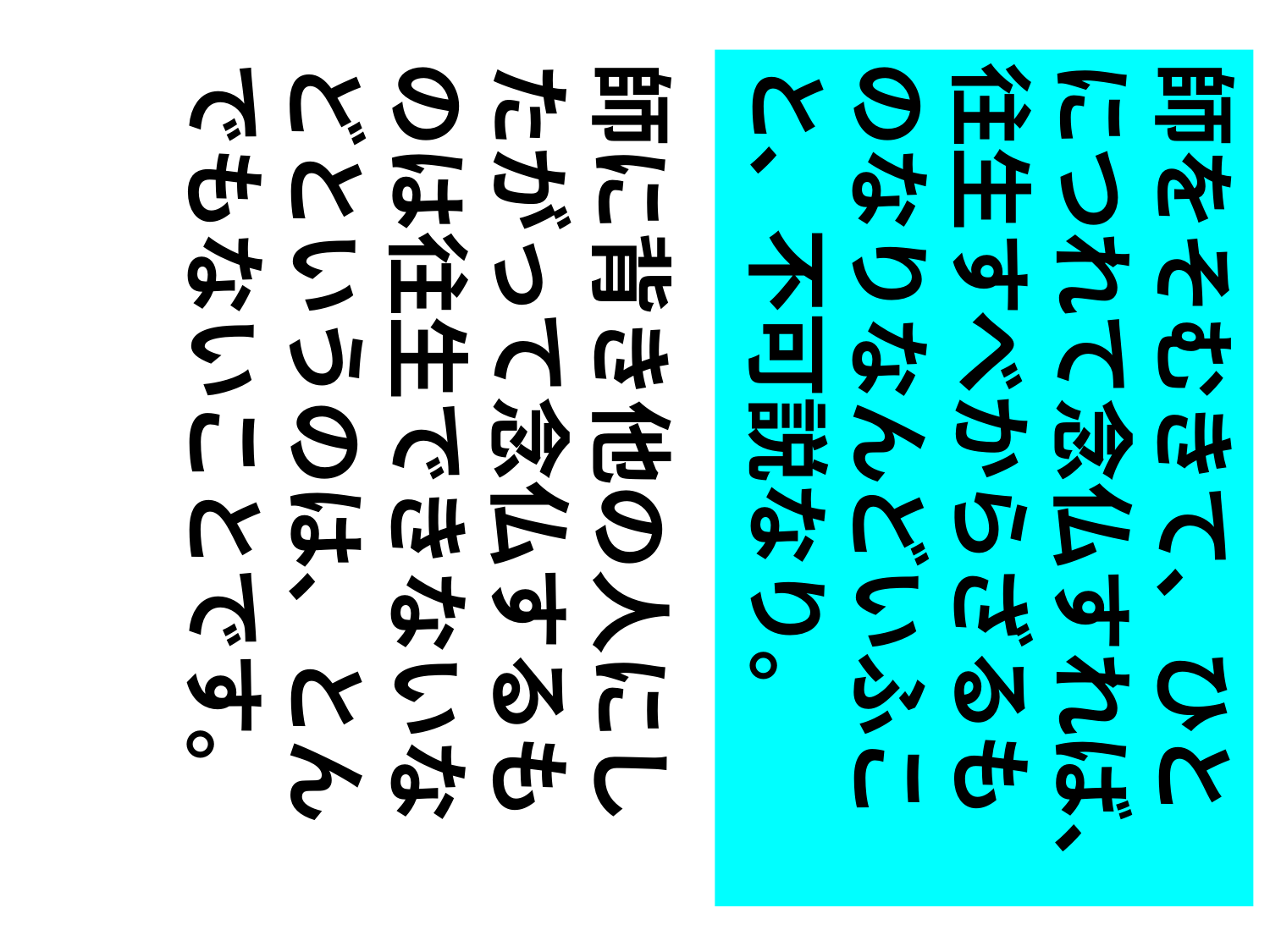

師に背き他の人にしたがって念仏するものは往生できないなどというのは、とんでもないことです。
師をそむきて、ひとにつれて念仏すれば、往生すべからざるものなりなんどいふこと、不可説なり。